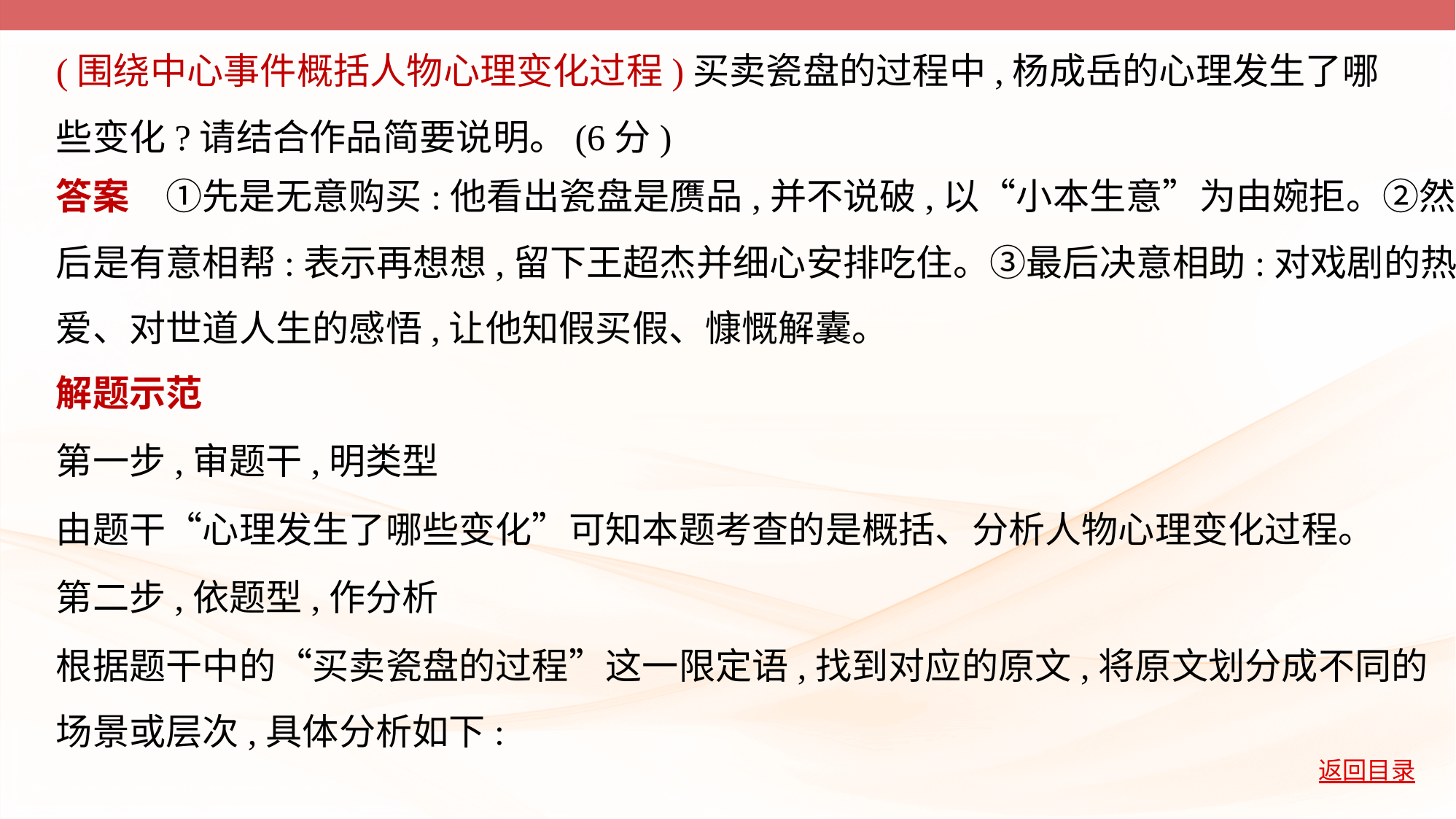

(围绕中心事件概括人物心理变化过程)买卖瓷盘的过程中,杨成岳的心理发生了哪
些变化?请结合作品简要说明。(6分)

答案　①先是无意购买:他看出瓷盘是赝品,并不说破,以“小本生意”为由婉拒。②然
后是有意相帮:表示再想想,留下王超杰并细心安排吃住。③最后决意相助:对戏剧的热
爱、对世道人生的感悟,让他知假买假、慷慨解囊。

解题示范
第一步,审题干,明类型
由题干“心理发生了哪些变化”可知本题考查的是概括、分析人物心理变化过程。
第二步,依题型,作分析
根据题干中的“买卖瓷盘的过程”这一限定语,找到对应的原文,将原文划分成不同的
场景或层次,具体分析如下: